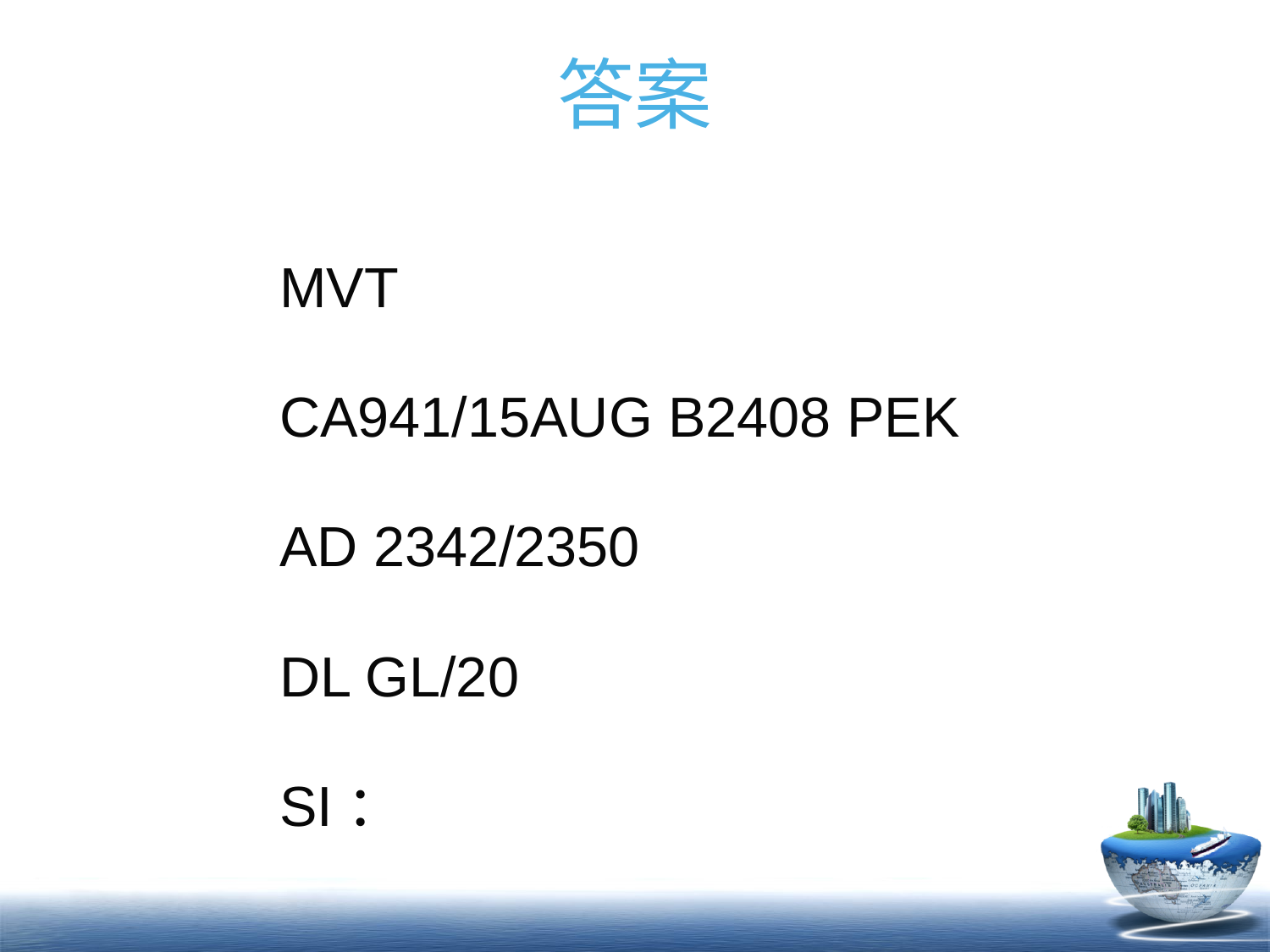

# 答案
MVT
CA941/15AUG B2408 PEK
AD 2342/2350
DL GL/20
SI：